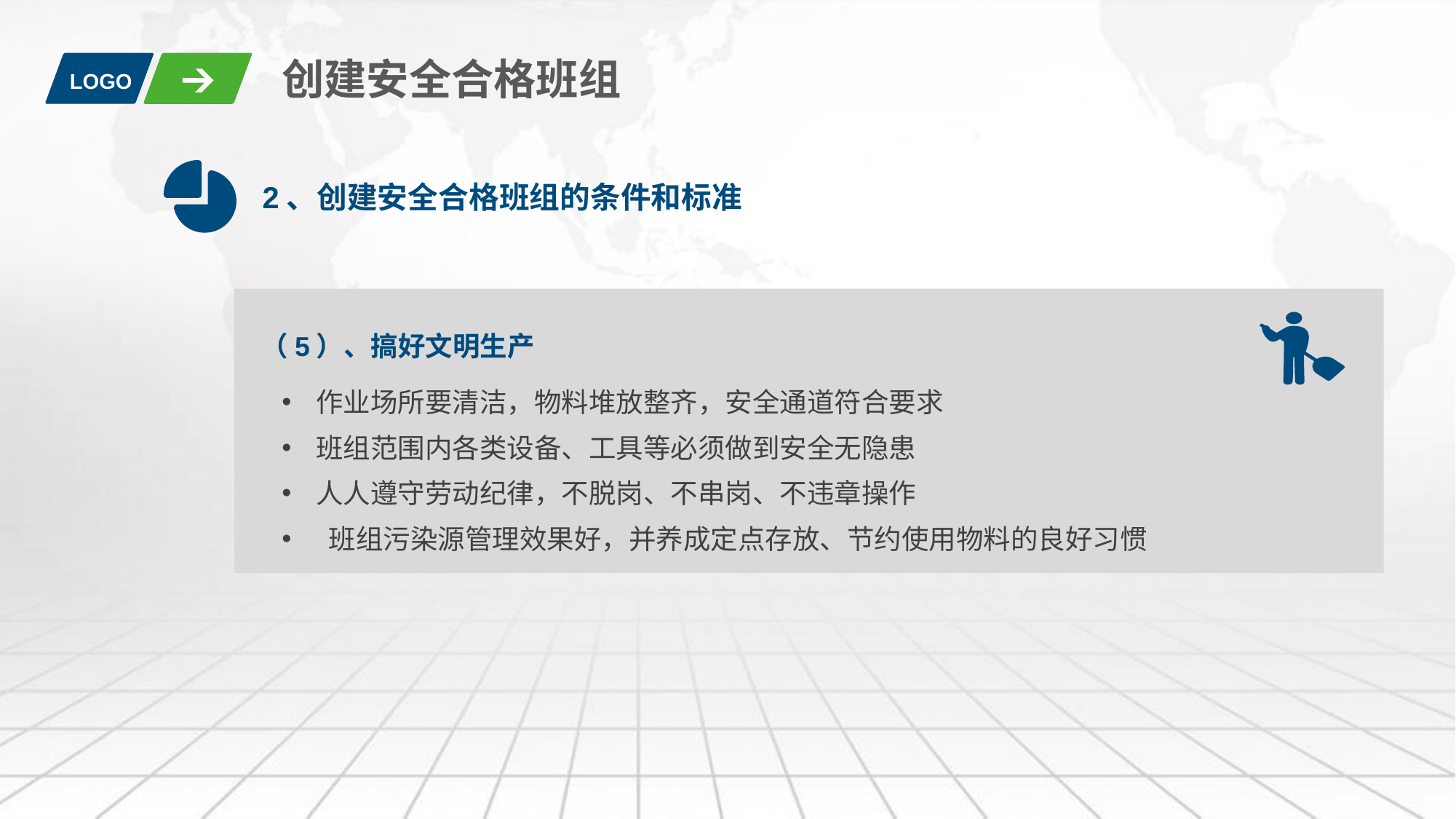

创建安全合格班组

LOGO

2、创建安全合格班组的条件和标准

（5）、搞好文明生产

作业场所要清洁，物料堆放整齐，安全通道符合要求
班组范围内各类设备、工具等必须做到安全无隐患
人人遵守劳动纪律，不脱岗、不串岗、不违章操作
 班组污染源管理效果好，并养成定点存放、节约使用物料的良好习惯